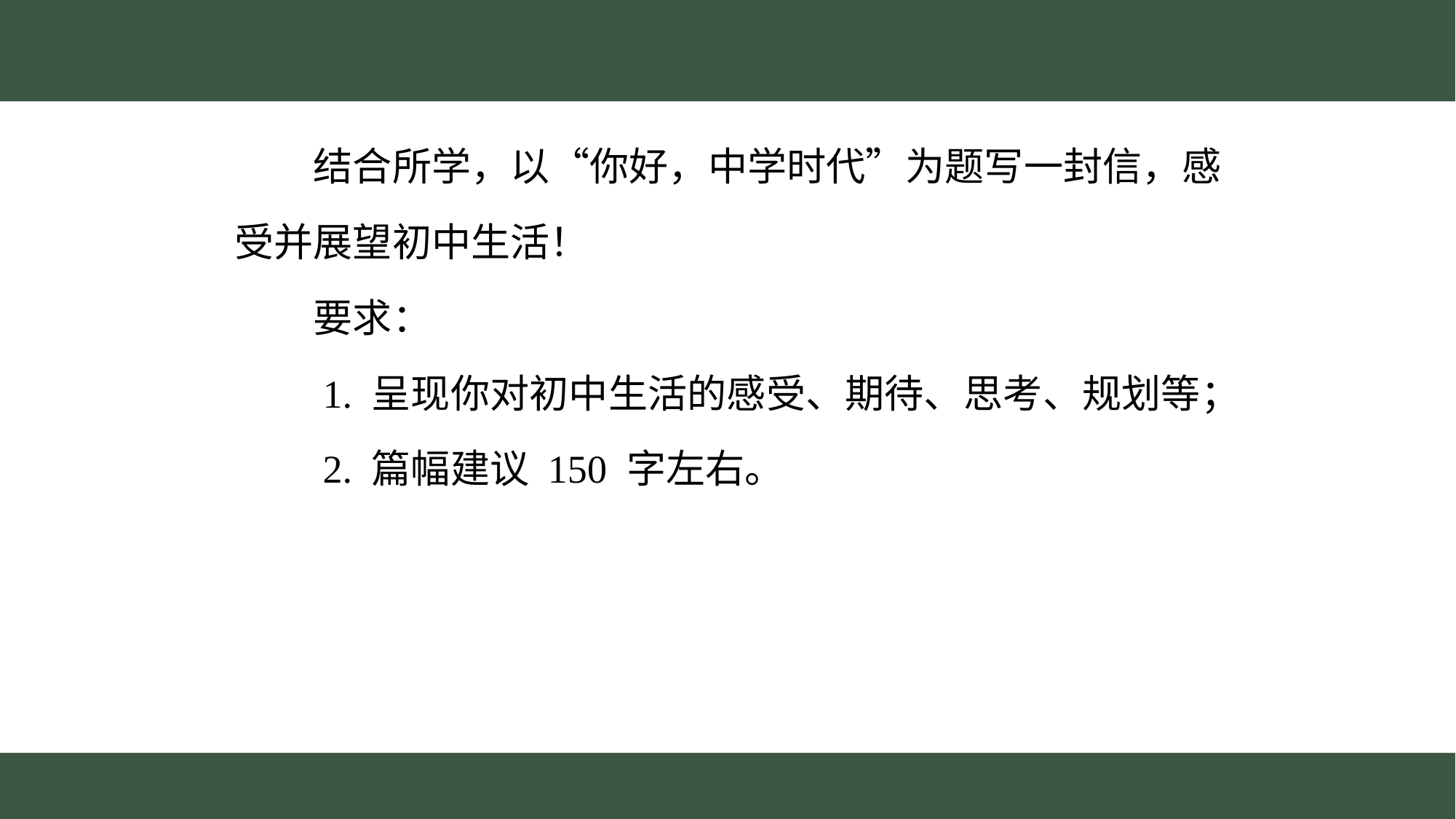

结合所学，以“你好，中学时代”为题写一封信，感
受并展望初中生活！
　　要求：
　　1. 呈现你对初中生活的感受、期待、思考、规划等；
　　2. 篇幅建议 150 字左右。